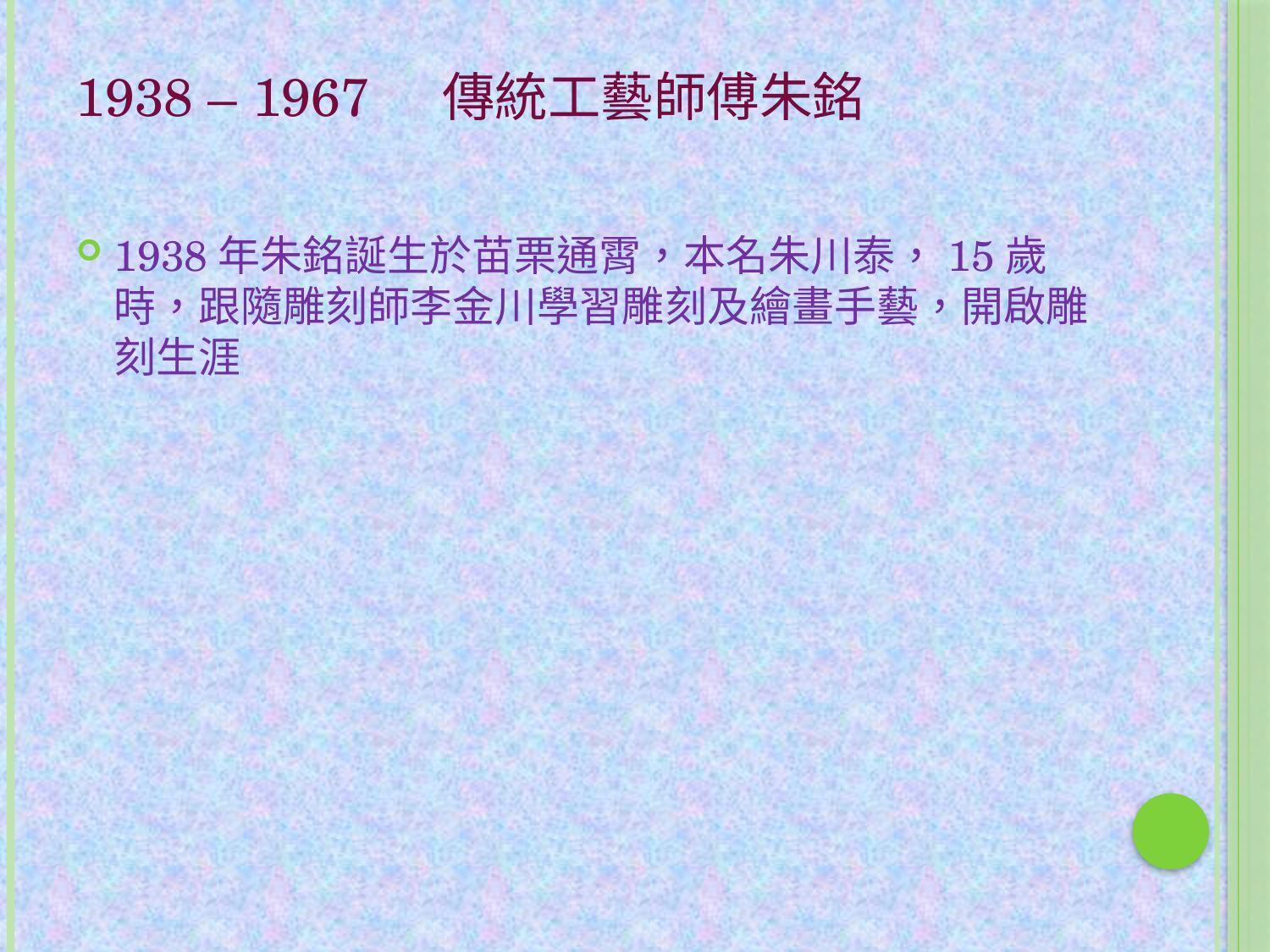

# 1938 – 1967    傳統工藝師傅朱銘
1938年朱銘誕生於苗栗通霄，本名朱川泰，15歲時，跟隨雕刻師李金川學習雕刻及繪畫手藝，開啟雕刻生涯